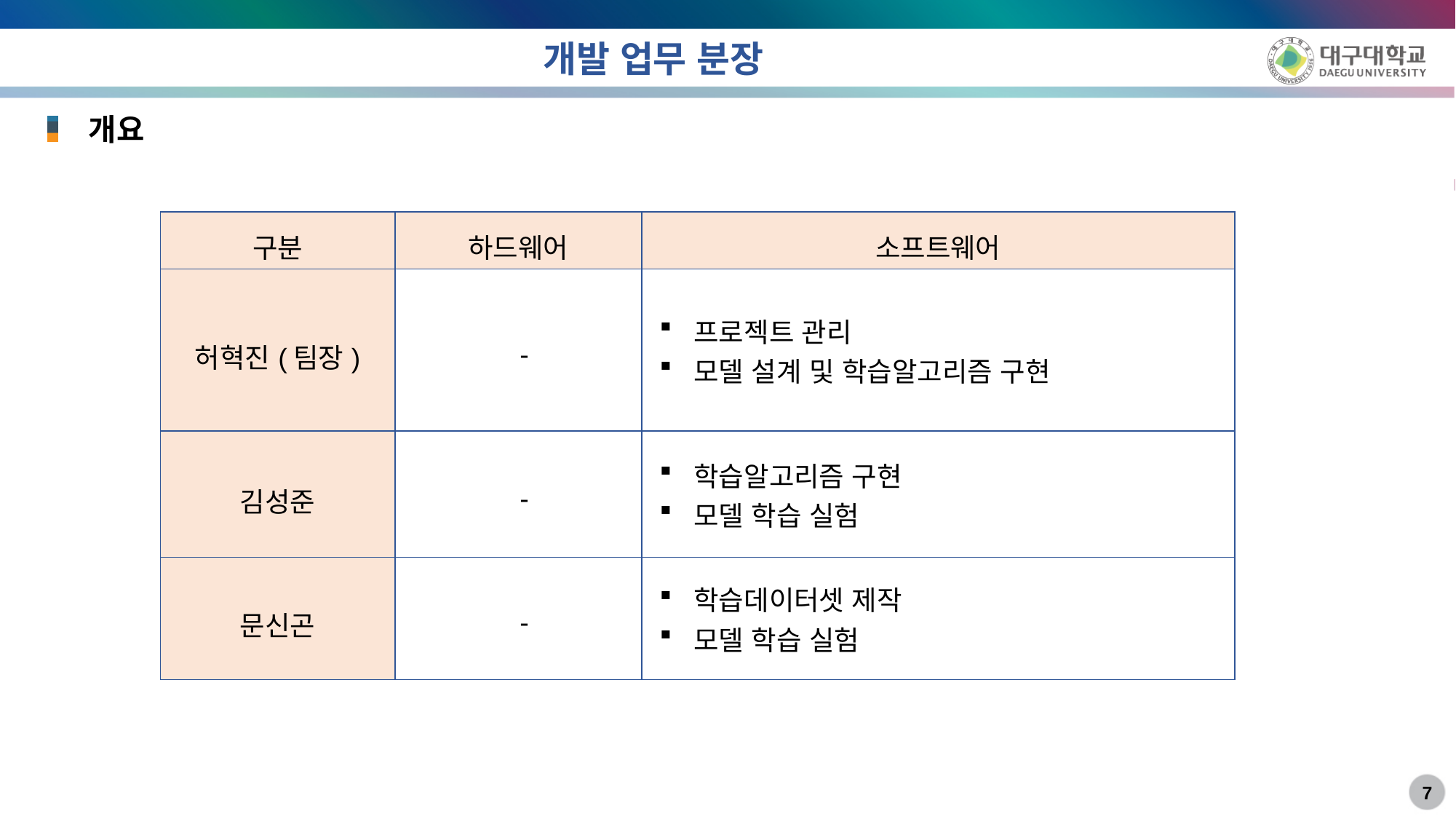

# 개발 업무 분장
개요
| 구분 | 하드웨어 | 소프트웨어 |
| --- | --- | --- |
| 허혁진(팀장) | - | 프로젝트 관리 모델 설계 및 학습알고리즘 구현 |
| 김성준 | - | 학습알고리즘 구현 모델 학습 실험 |
| 문신곤 | - | 학습데이터셋 제작 모델 학습 실험 |